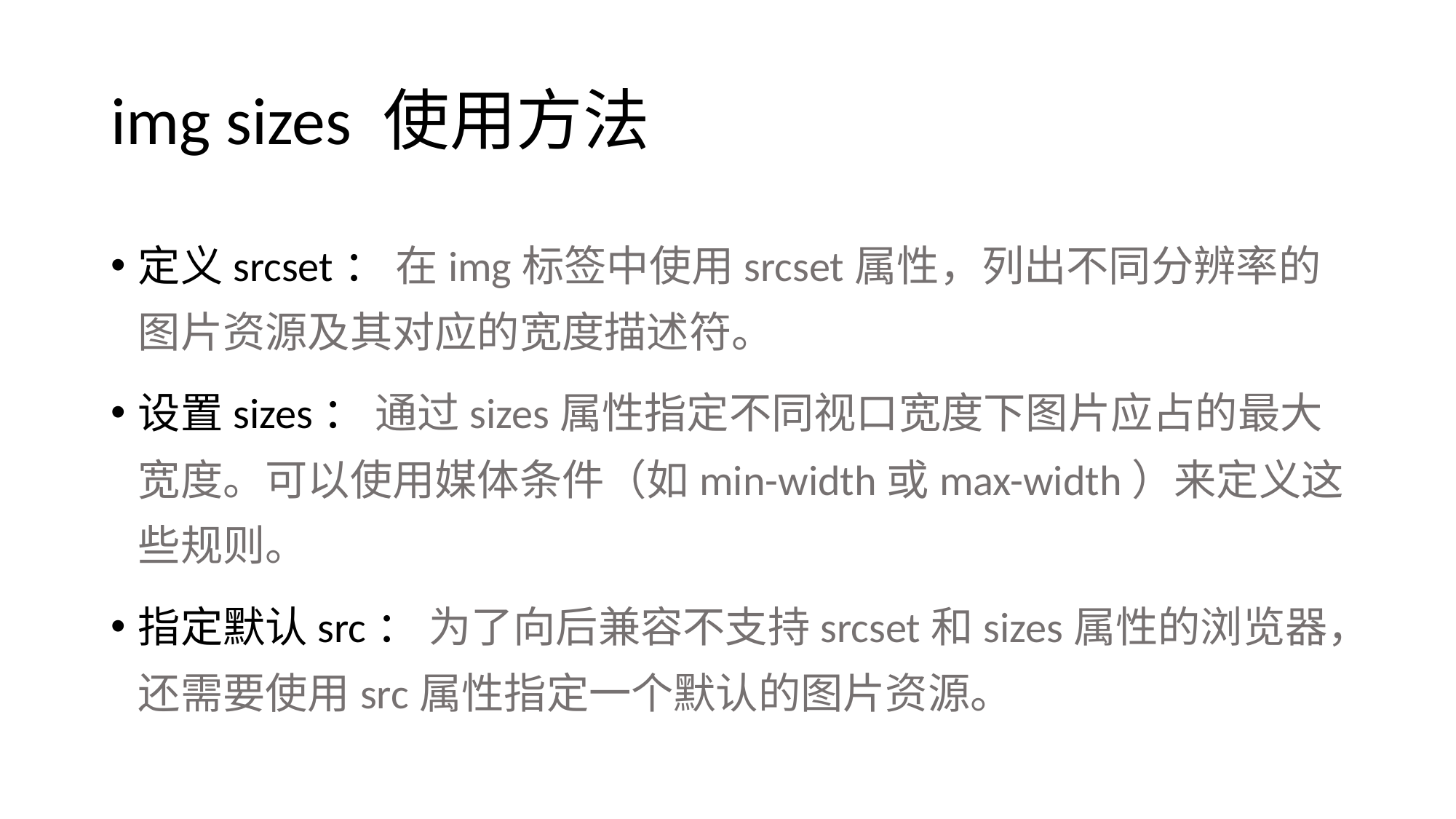

# img sizes 使用方法
定义srcset： 在img标签中使用srcset属性，列出不同分辨率的图片资源及其对应的宽度描述符。
设置sizes： 通过sizes属性指定不同视口宽度下图片应占的最大宽度。可以使用媒体条件（如min-width或max-width）来定义这些规则。
指定默认src： 为了向后兼容不支持srcset和sizes属性的浏览器，还需要使用src属性指定一个默认的图片资源。